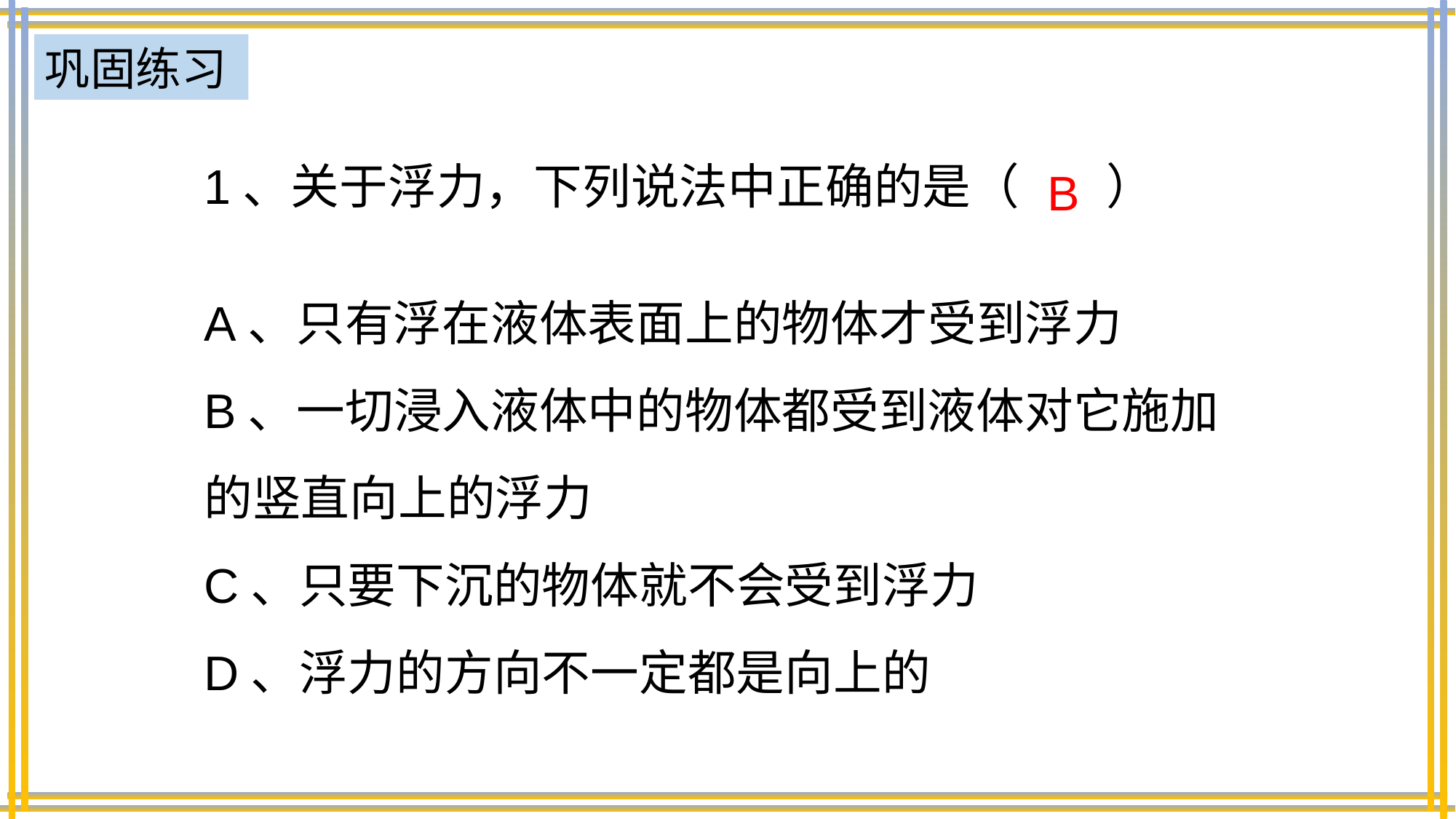

巩固练习
1、关于浮力，下列说法中正确的是（        ）
B
A、只有浮在液体表面上的物体才受到浮力
B、一切浸入液体中的物体都受到液体对它施加的竖直向上的浮力
C、只要下沉的物体就不会受到浮力
D、浮力的方向不一定都是向上的